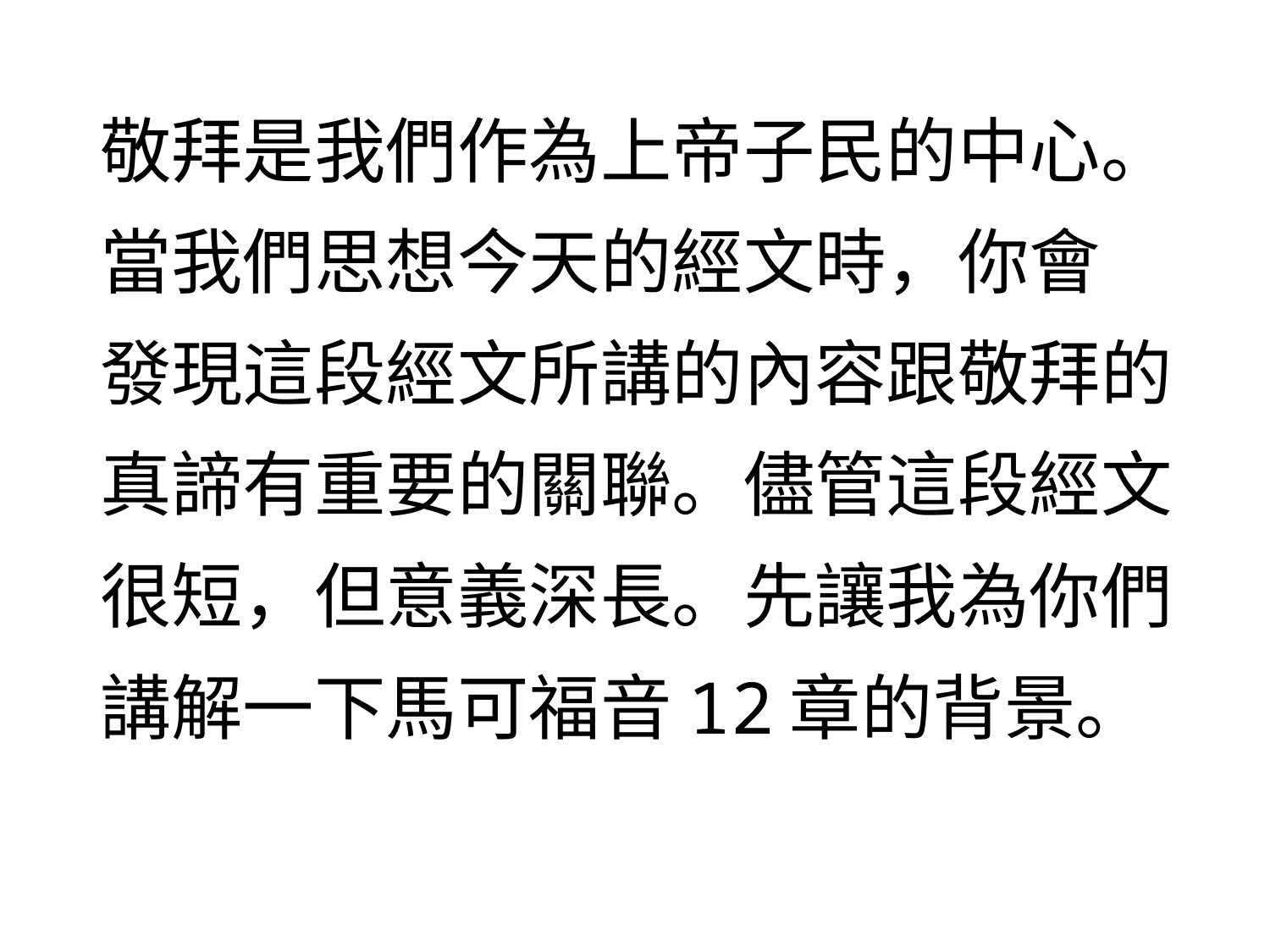

敬拜是我們作為上帝子民的中心。當我們思想今天的經文時，你會 發現這段經文所講的內容跟敬拜的真諦有重要的關聯。儘管這段經文很短，但意義深長。先讓我為你們講解一下馬可福音12章的背景。